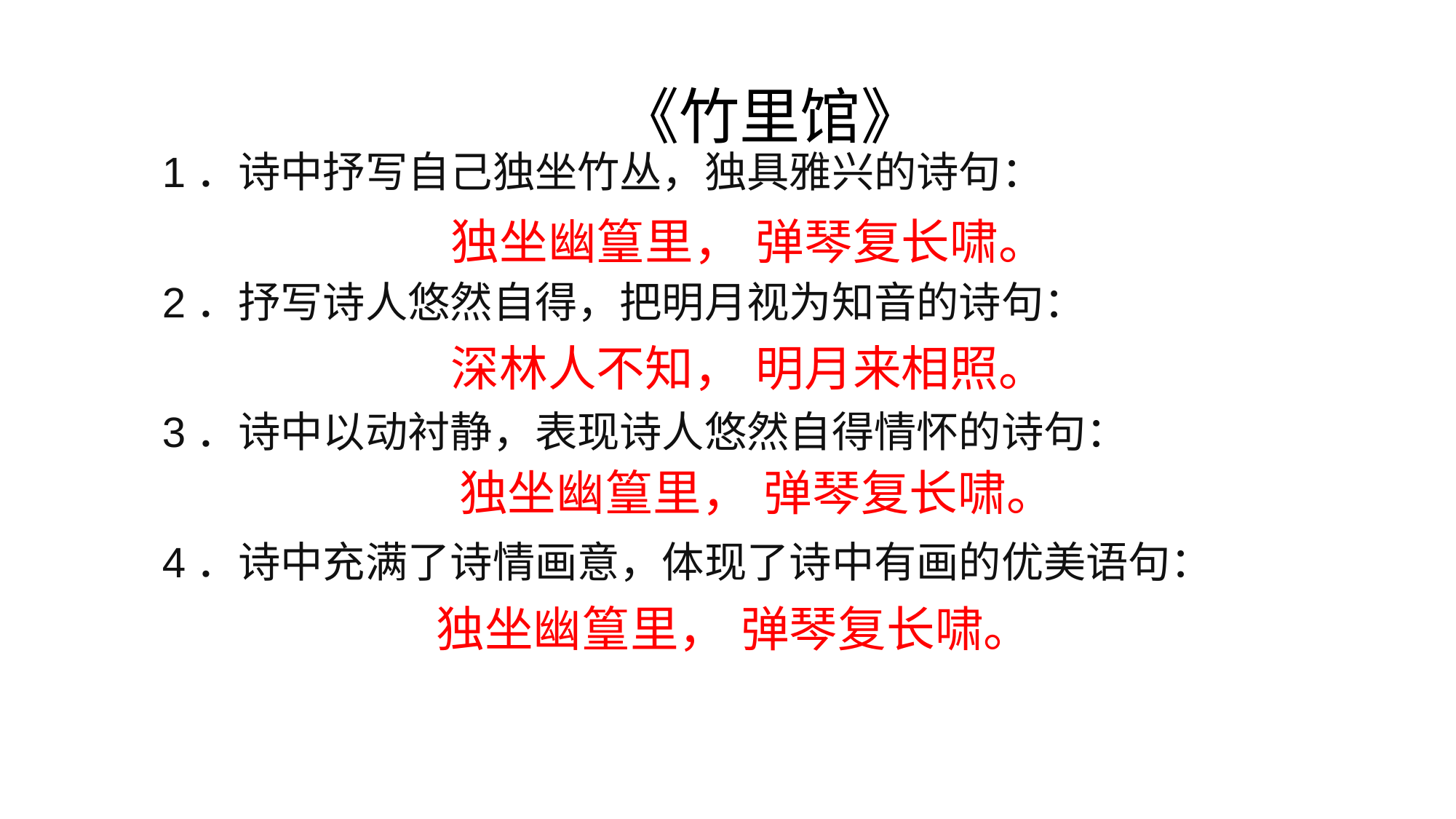

# 《竹里馆》
1．诗中抒写自己独坐竹丛，独具雅兴的诗句：

2．抒写诗人悠然自得，把明月视为知音的诗句：

3．诗中以动衬静，表现诗人悠然自得情怀的诗句：

4．诗中充满了诗情画意，体现了诗中有画的优美语句：
独坐幽篁里， 弹琴复长啸。
深林人不知， 明月来相照。
独坐幽篁里， 弹琴复长啸。
独坐幽篁里， 弹琴复长啸。